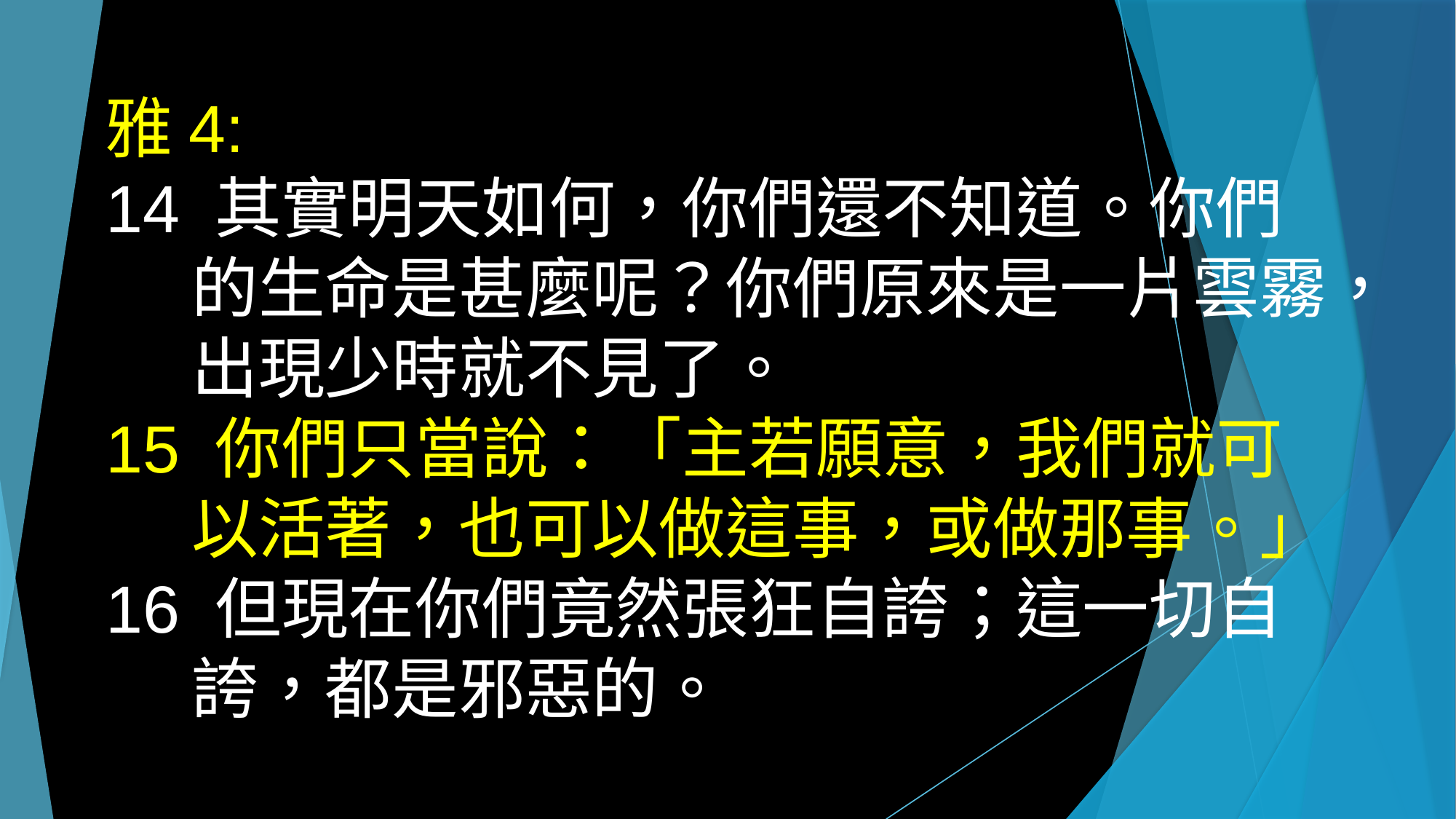

雅4:
14 其實明天如何，你們還不知道。你們的生命是甚麼呢？你們原來是一片雲霧，出現少時就不見了。
15 你們只當說：「主若願意，我們就可以活著，也可以做這事，或做那事。」
16 但現在你們竟然張狂自誇；這一切自誇，都是邪惡的。